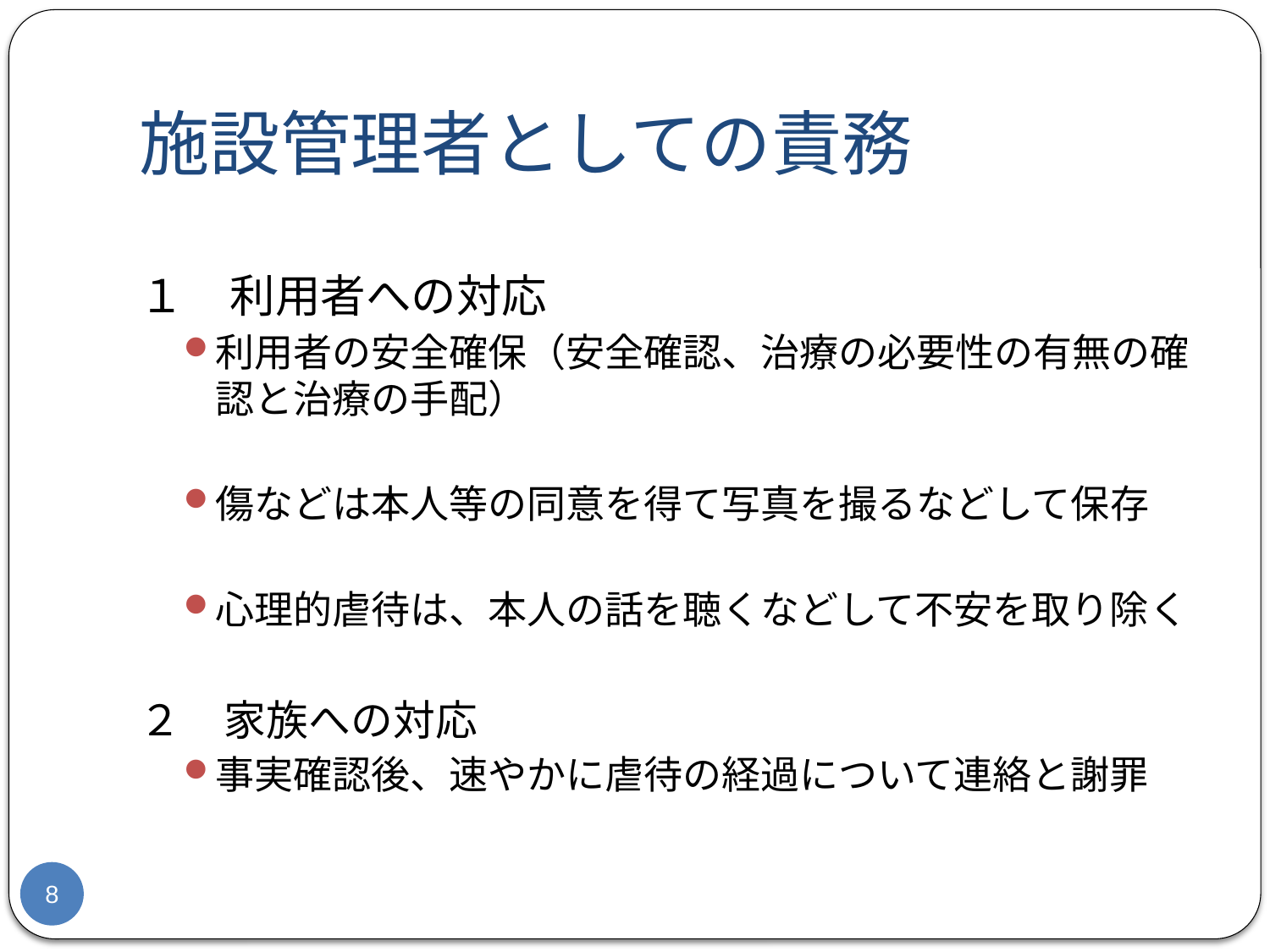

# 施設管理者としての責務

１　利用者への対応
利用者の安全確保（安全確認、治療の必要性の有無の確認と治療の手配）

傷などは本人等の同意を得て写真を撮るなどして保存

心理的虐待は、本人の話を聴くなどして不安を取り除く

２　家族への対応
事実確認後、速やかに虐待の経過について連絡と謝罪

8